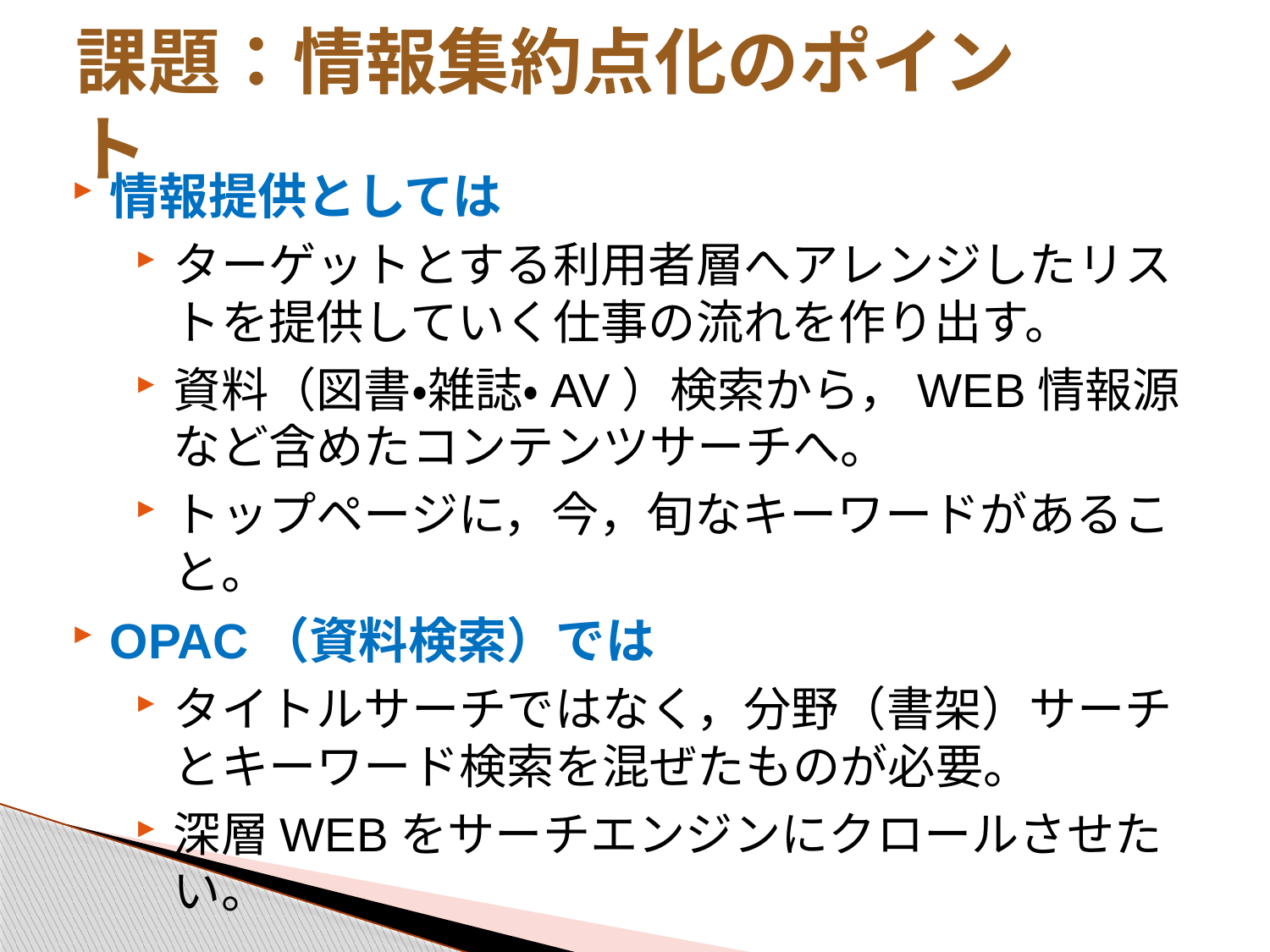

# 課題：情報集約点化のポイント
情報提供としては
ターゲットとする利用者層へアレンジしたリストを提供していく仕事の流れを作り出す。
資料（図書・雑誌・AV）検索から，WEB情報源など含めたコンテンツサーチへ。
トップページに，今，旬なキーワードがあること。
OPAC（資料検索）では
タイトルサーチではなく，分野（書架）サーチとキーワード検索を混ぜたものが必要。
深層WEBをサーチエンジンにクロールさせたい。